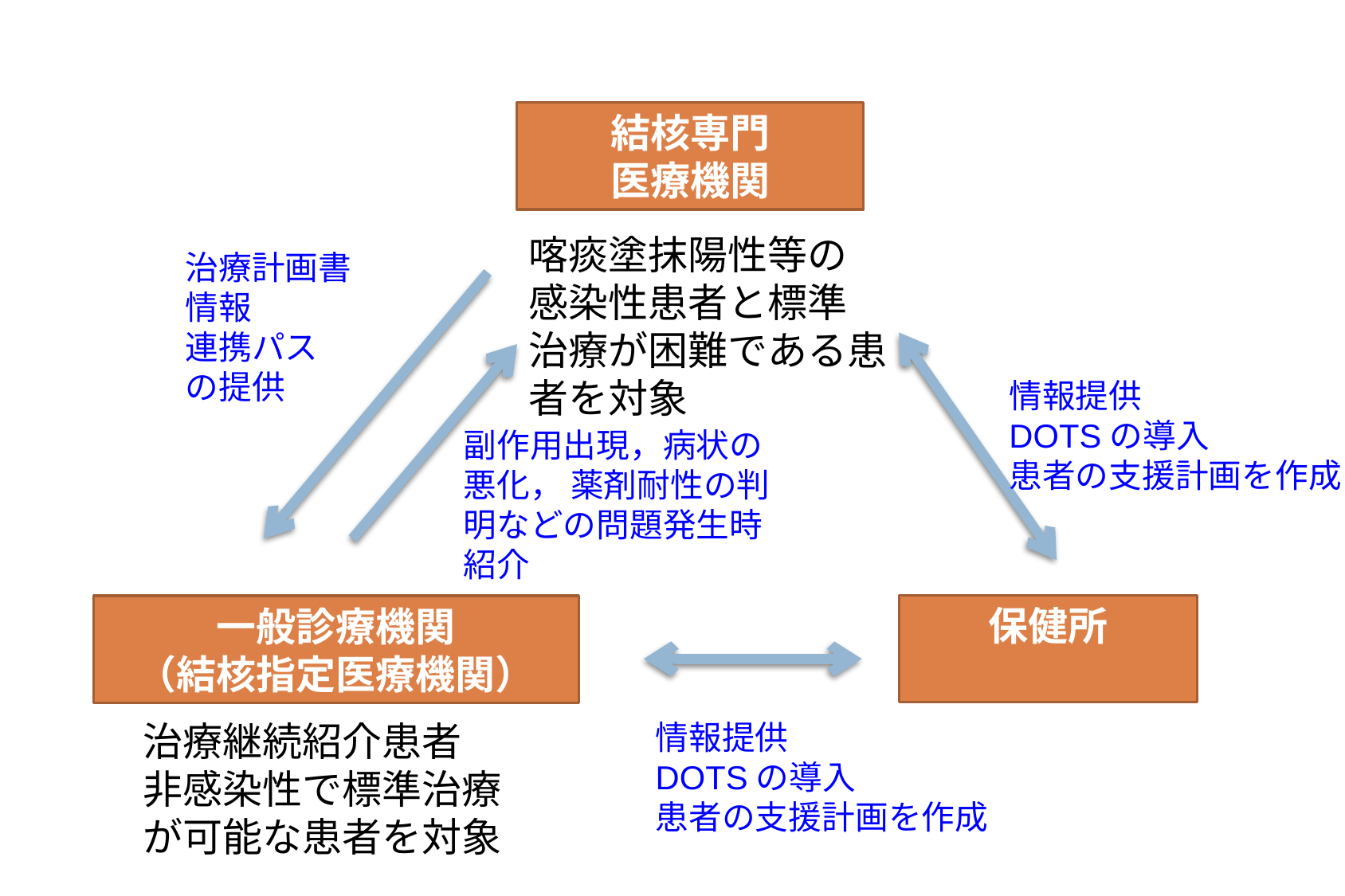

結核専門
医療機関
喀痰塗抹陽性等の感染性患者と標準治療が困難である患者を対象
治療計画書
情報
連携パス
の提供
情報提供
DOTSの導入
患者の支援計画を作成
副作用出現，病状の悪化， 薬剤耐性の判明などの問題発生時紹介
保健所

一般診療機関
（結核指定医療機関）
治療継続紹介患者
非感染性で標準治療が可能な患者を対象

情報提供
DOTSの導入
患者の支援計画を作成